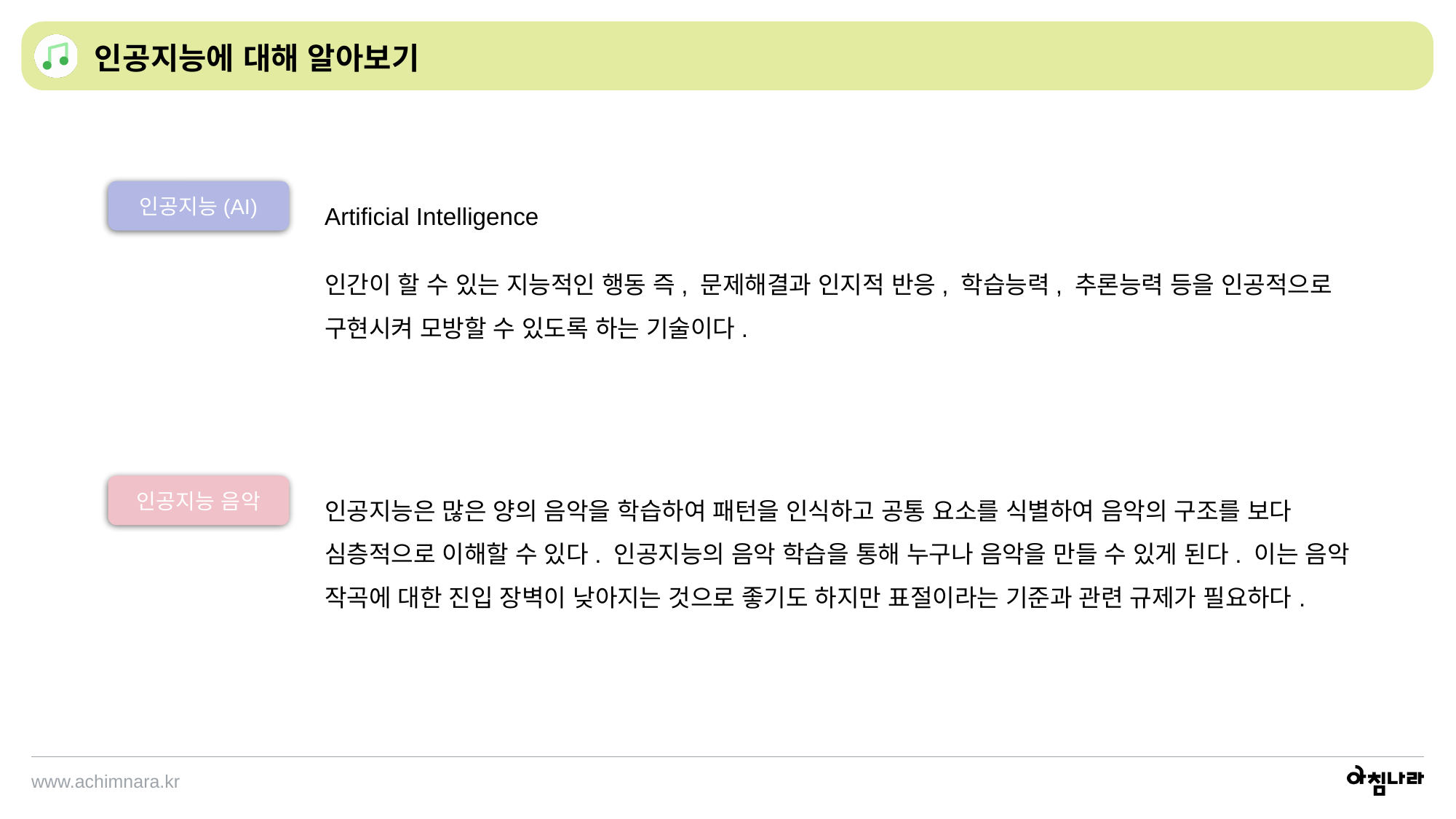

인공지능에 대해 알아보기
인공지능(AI)
Artificial Intelligence
인간이 할 수 있는 지능적인 행동 즉, 문제해결과 인지적 반응, 학습능력, 추론능력 등을 인공적으로 구현시켜 모방할 수 있도록 하는 기술이다.
인공지능 음악
인공지능은 많은 양의 음악을 학습하여 패턴을 인식하고 공통 요소를 식별하여 음악의 구조를 보다 심층적으로 이해할 수 있다. 인공지능의 음악 학습을 통해 누구나 음악을 만들 수 있게 된다. 이는 음악 작곡에 대한 진입 장벽이 낮아지는 것으로 좋기도 하지만 표절이라는 기준과 관련 규제가 필요하다.